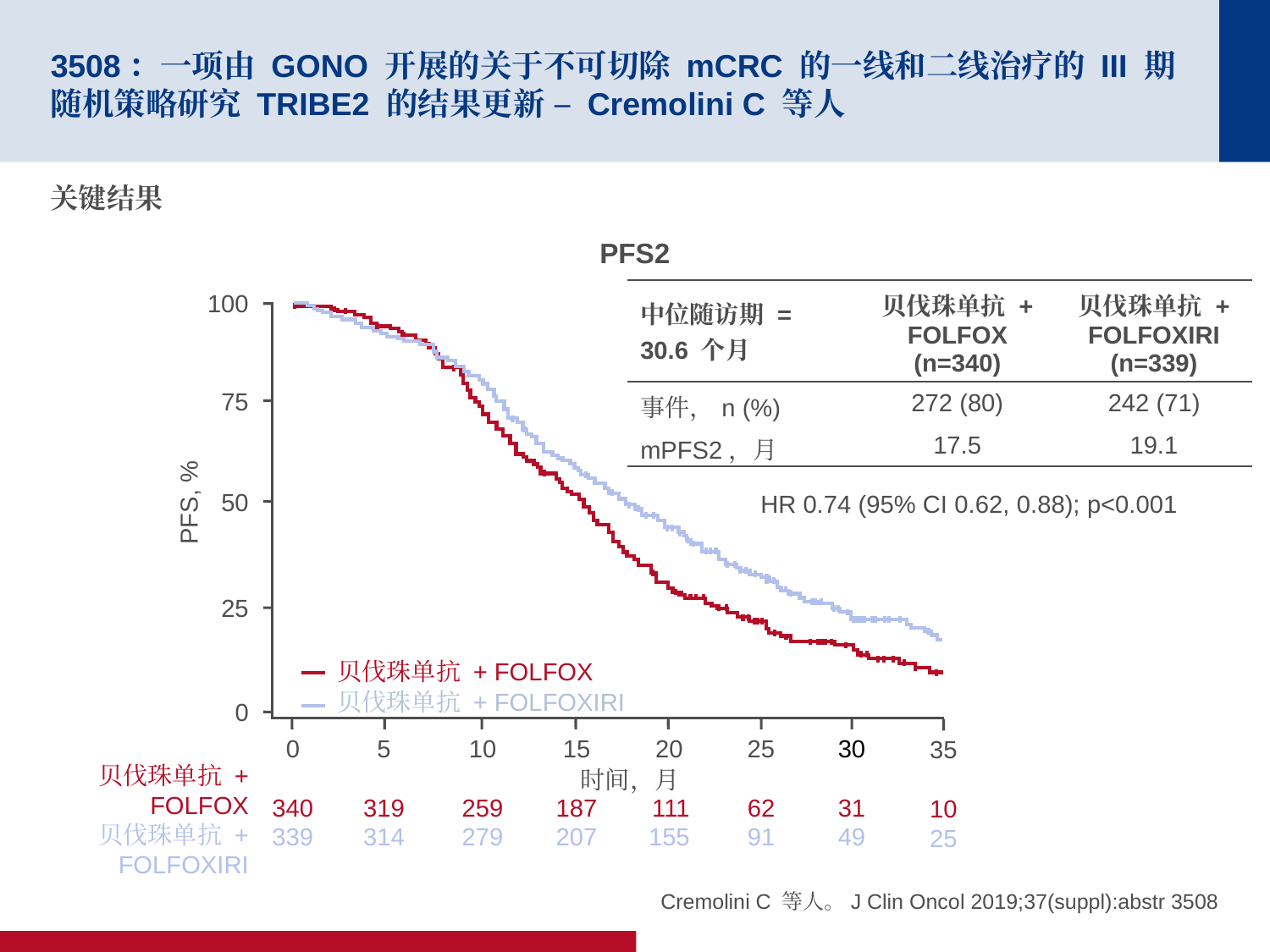

# 3508：一项由 GONO 开展的关于不可切除 mCRC 的一线和二线治疗的 III 期随机策略研究 TRIBE2 的结果更新 – Cremolini C 等人
关键结果

PFS2
| 中位随访期 = 30.6 个月 | 贝伐珠单抗 + FOLFOX (n=340) | 贝伐珠单抗 + FOLFOXIRI (n=339) |
| --- | --- | --- |
| 事件，n (%) | 272 (80) | 242 (71) |
| mPFS2，月 | 17.5 | 19.1 |
100

75

PFS, %
50

25

0

0

340
339

5

319
314

10

259
279

15

187
207

20

111
155

25

62
91

30

31
49
35

10
25
贝伐珠单抗 + FOLFOX
贝伐珠单抗 + FOLFOXIRI
时间，月
HR 0.74 (95% CI 0.62, 0.88); p<0.001

贝伐珠单抗 + FOLFOX
贝伐珠单抗 + FOLFOXIRI
Cremolini C 等人。J Clin Oncol 2019;37(suppl):abstr 3508